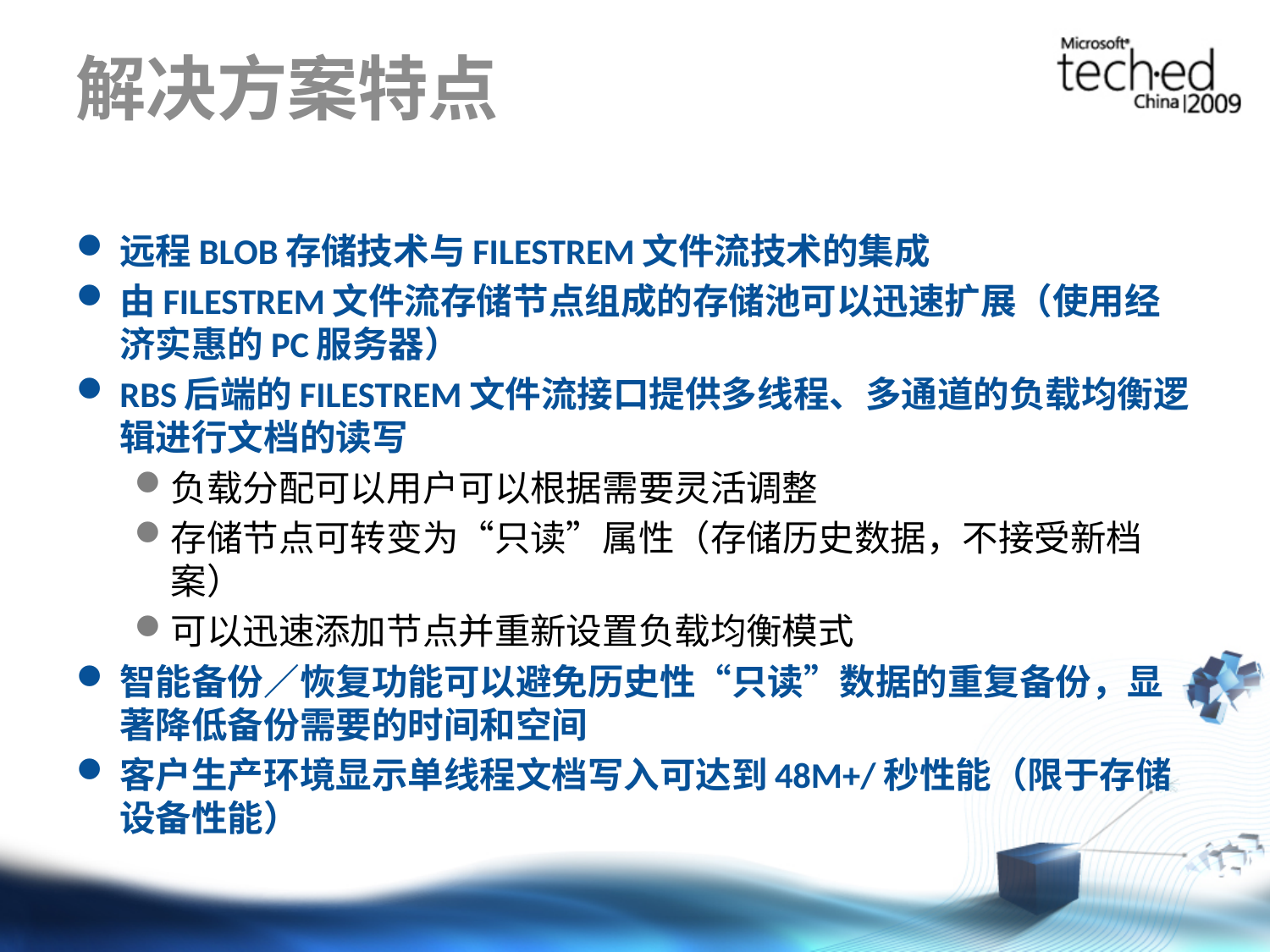

# 解决方案特点
远程BLOB存储技术与FILESTREM文件流技术的集成
由FILESTREM文件流存储节点组成的存储池可以迅速扩展（使用经济实惠的PC服务器）
RBS后端的FILESTREM文件流接口提供多线程、多通道的负载均衡逻辑进行文档的读写
负载分配可以用户可以根据需要灵活调整
存储节点可转变为“只读”属性（存储历史数据，不接受新档案）
可以迅速添加节点并重新设置负载均衡模式
智能备份／恢复功能可以避免历史性“只读”数据的重复备份，显著降低备份需要的时间和空间
客户生产环境显示单线程文档写入可达到48M+/秒性能（限于存储设备性能）